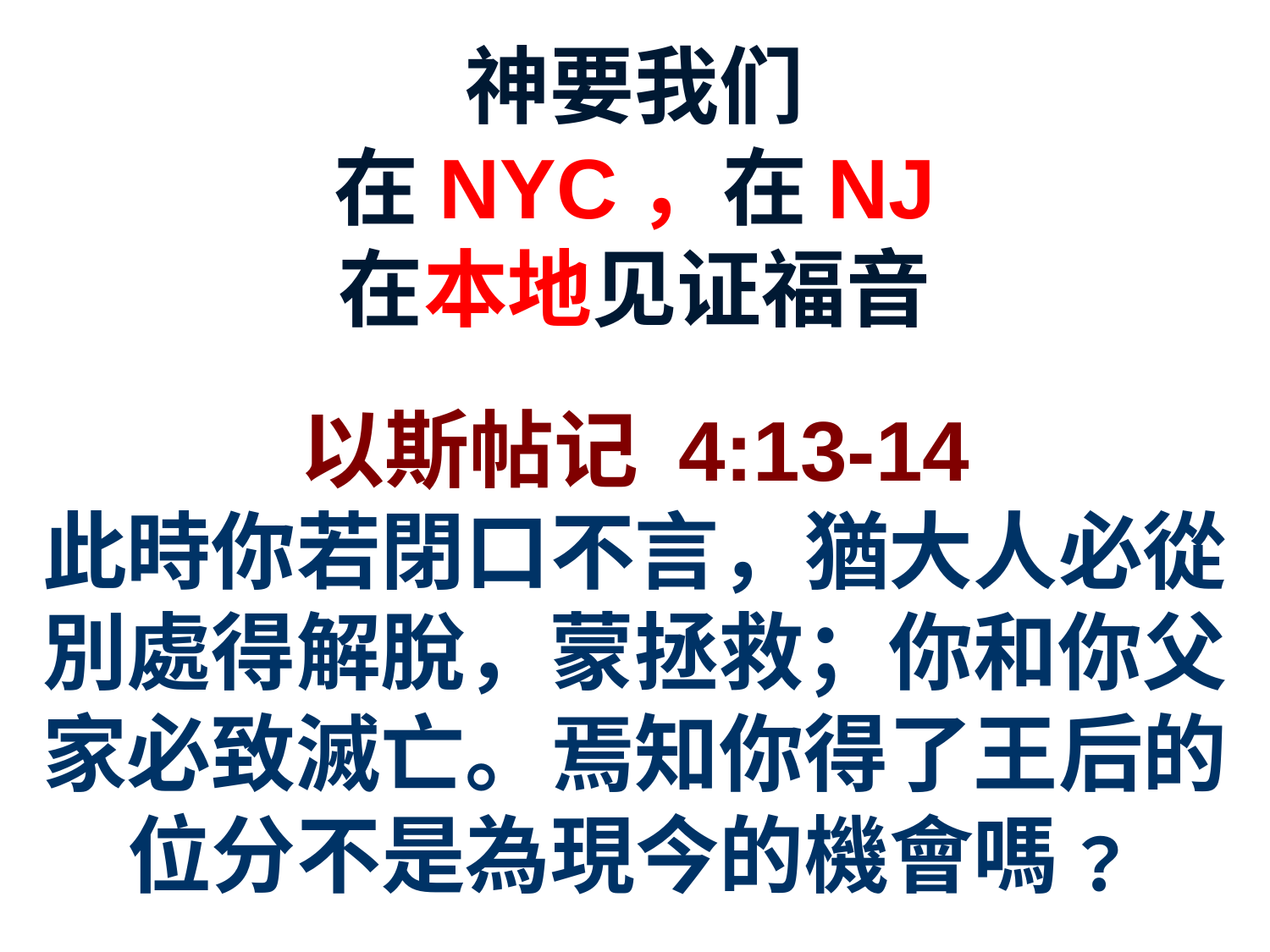

神要我们
在NYC，在NJ
在本地见证福音

以斯帖记 4:13-14
此時你若閉口不言，猶大人必從別處得解脫，蒙拯救；你和你父家必致滅亡。焉知你得了王后的位分不是為現今的機會嗎﹖
54